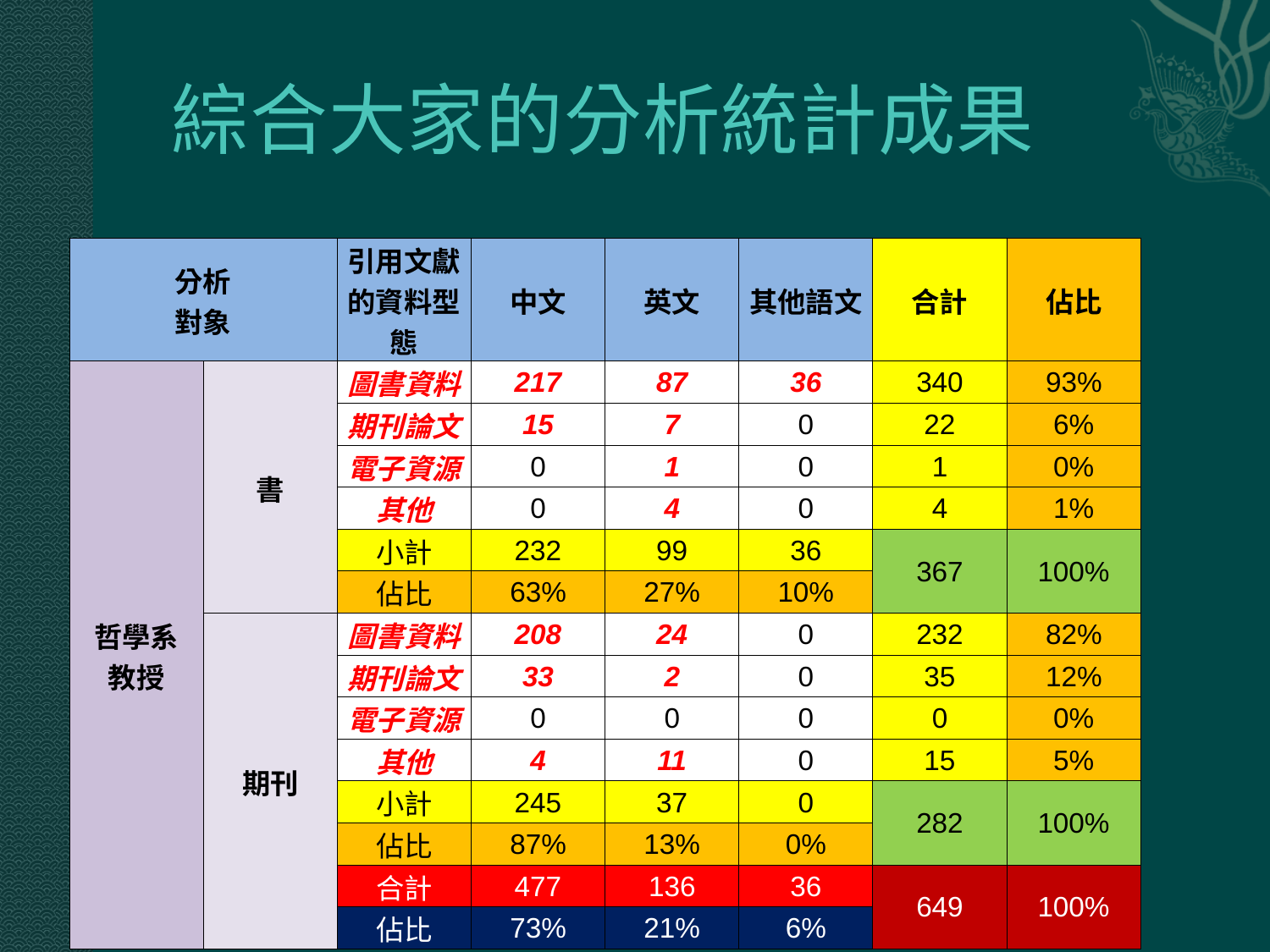

# 綜合大家的分析統計成果
| 分析 對象 |  | 引用文獻的資料型態 | 中文 | 英文 | 其他語文 | 合計 | 佔比 |
| --- | --- | --- | --- | --- | --- | --- | --- |
| 哲學系 教授 | 書 | 圖書資料 | 217 | 87 | 36 | 340 | 93% |
|  |  | 期刊論文 | 15 | 7 | 0 | 22 | 6% |
|  |  | 電子資源 | 0 | 1 | 0 | 1 | 0% |
|  |  | 其他 | 0 | 4 | 0 | 4 | 1% |
|  |  | 小計 | 232 | 99 | 36 | 367 | 100% |
|  |  | 佔比 | 63% | 27% | 10% |  |  |
|  | 期刊 | 圖書資料 | 208 | 24 | 0 | 232 | 82% |
|  |  | 期刊論文 | 33 | 2 | 0 | 35 | 12% |
|  |  | 電子資源 | 0 | 0 | 0 | 0 | 0% |
|  |  | 其他 | 4 | 11 | 0 | 15 | 5% |
|  |  | 小計 | 245 | 37 | 0 | 282 | 100% |
|  |  | 佔比 | 87% | 13% | 0% |  |  |
|  |  | 合計 | 477 | 136 | 36 | 649 | 100% |
|  |  | 佔比 | 73% | 21% | 6% |  |  |